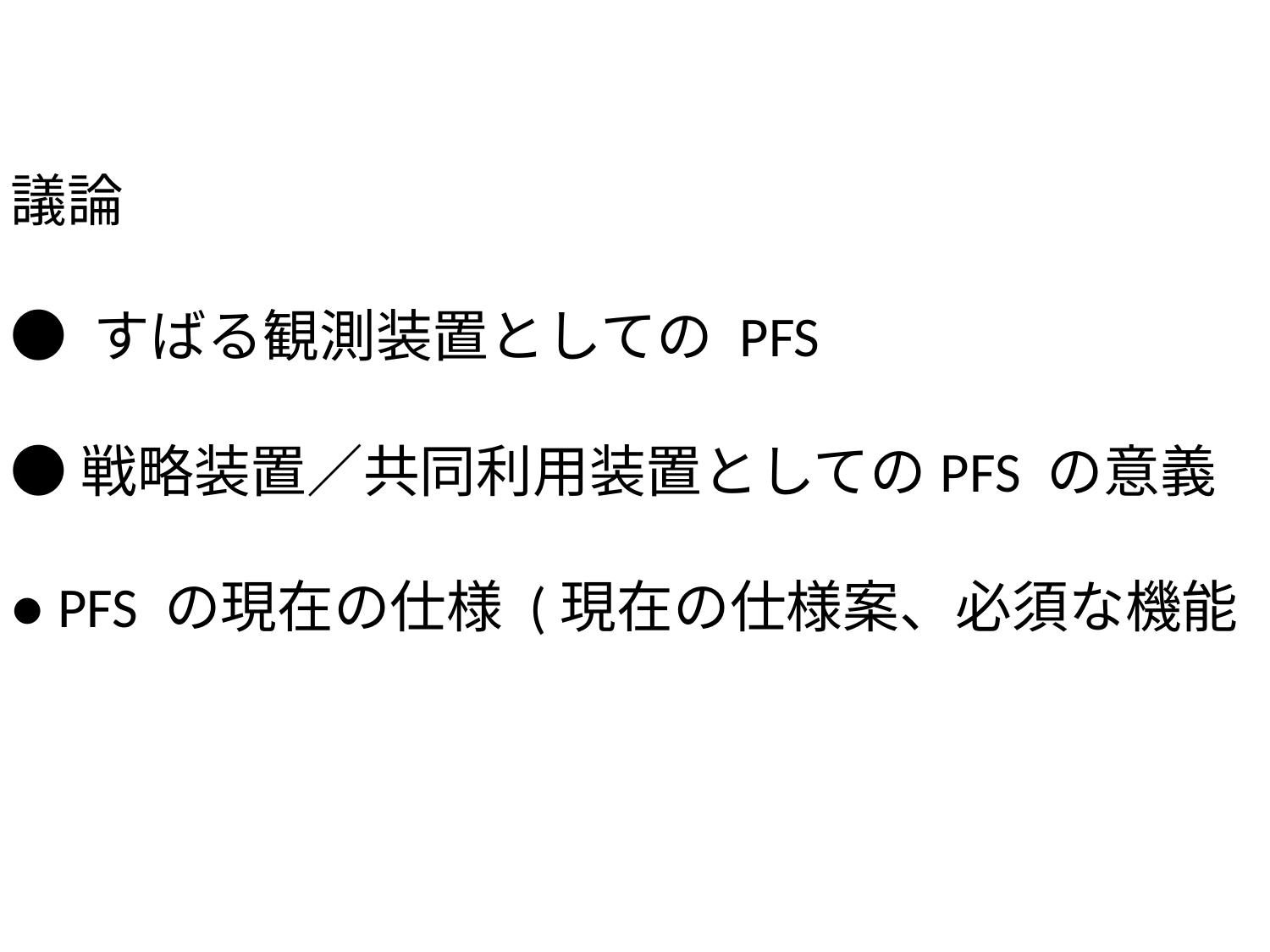

議論

● すばる観測装置としての PFS

●戦略装置／共同利用装置としてのPFS の意義

● PFS の現在の仕様 (現在の仕様案、必須な機能